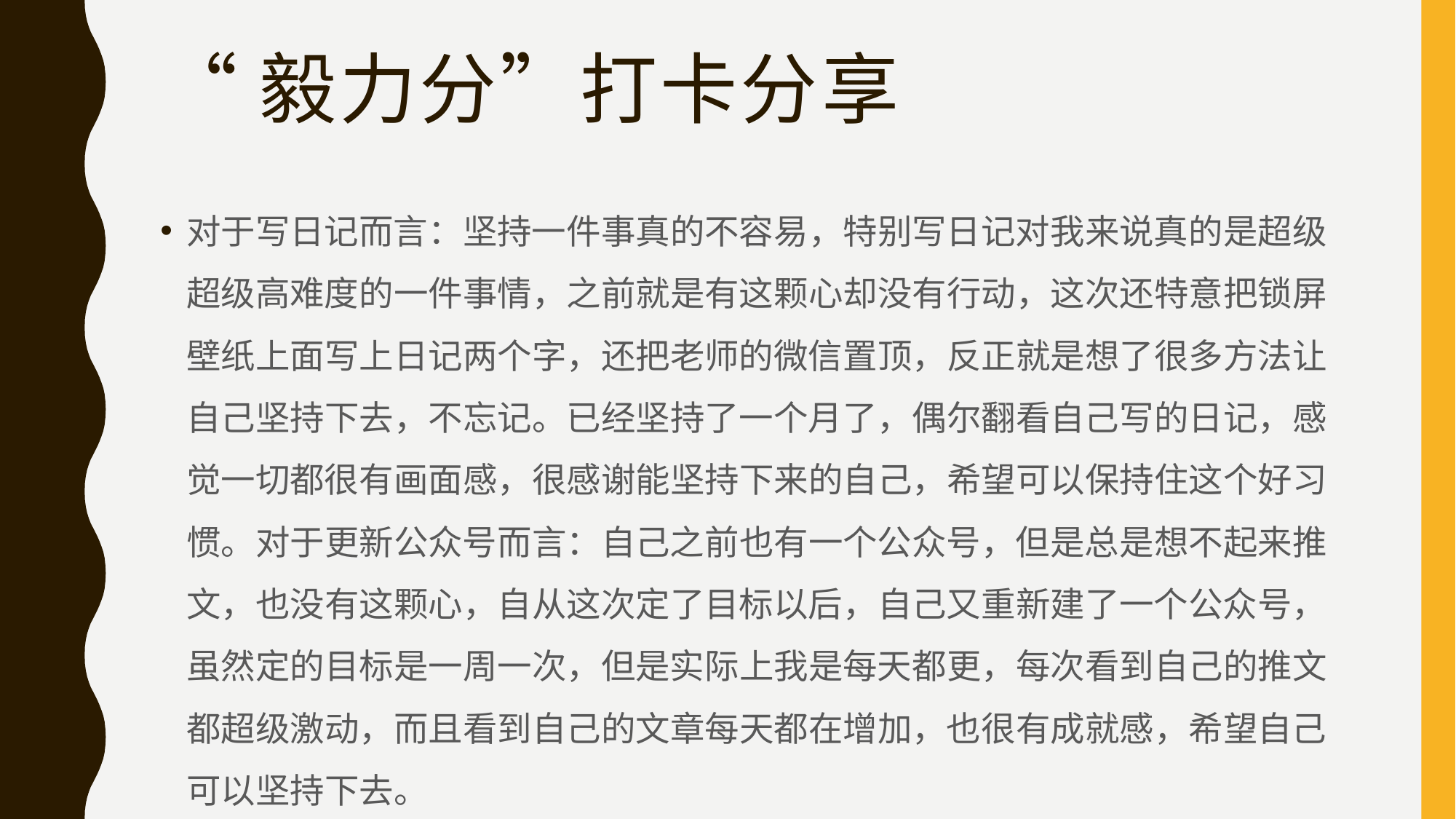

# “毅力分”打卡分享
对于写日记而言：坚持一件事真的不容易，特别写日记对我来说真的是超级超级高难度的一件事情，之前就是有这颗心却没有行动，这次还特意把锁屏壁纸上面写上日记两个字，还把老师的微信置顶，反正就是想了很多方法让自己坚持下去，不忘记。已经坚持了一个月了，偶尔翻看自己写的日记，感觉一切都很有画面感，很感谢能坚持下来的自己，希望可以保持住这个好习惯。对于更新公众号而言：自己之前也有一个公众号，但是总是想不起来推文，也没有这颗心，自从这次定了目标以后，自己又重新建了一个公众号，虽然定的目标是一周一次，但是实际上我是每天都更，每次看到自己的推文都超级激动，而且看到自己的文章每天都在增加，也很有成就感，希望自己可以坚持下去。